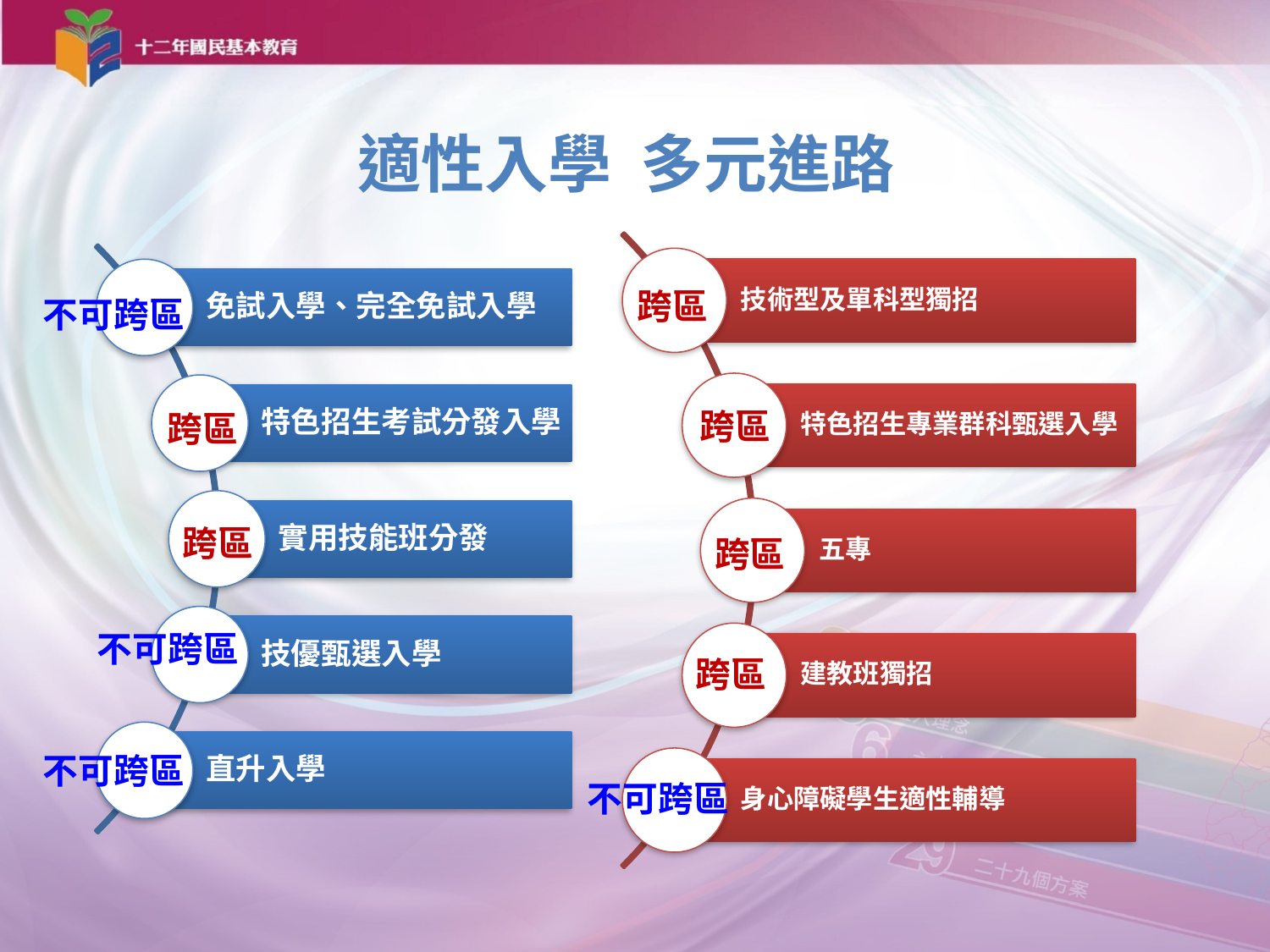

適性入學  多元進路
免試入學、完全免試入學
特色招生考試分發入學
實用技能班分發
技優甄選入學
直升入學
技術型及單科型獨招
特色招生專業群科甄選入學
五專
建教班獨招
身心障礙學生適性輔導
跨區
不可跨區
跨區
跨區
跨區
跨區
不可跨區
跨區
不可跨區
不可跨區